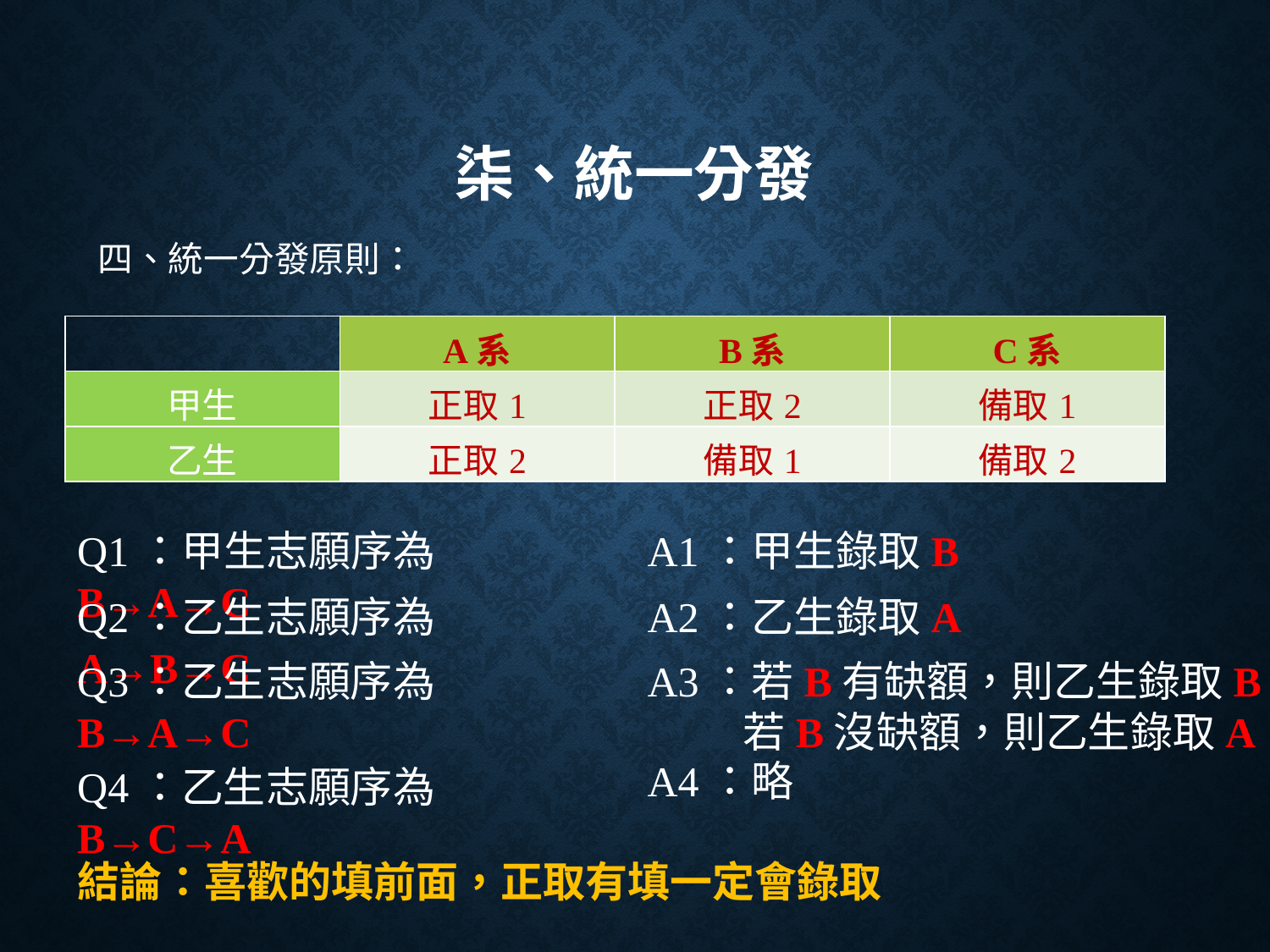

# 柒、統一分發
四、統一分發原則：

|  | A系 | B系 | C系 |
| --- | --- | --- | --- |
| 甲生 | 正取1 | 正取2 | 備取1 |
| 乙生 | 正取2 | 備取1 | 備取2 |
Q1：甲生志願序為B→A→C
A1：甲生錄取B
Q2：乙生志願序為A→B→C
A2：乙生錄取A
Q3：乙生志願序為B→A→C
A3：若B有缺額，則乙生錄取B
         若B沒缺額，則乙生錄取A
A4：略
Q4：乙生志願序為B→C→A
結論：喜歡的填前面，正取有填一定會錄取